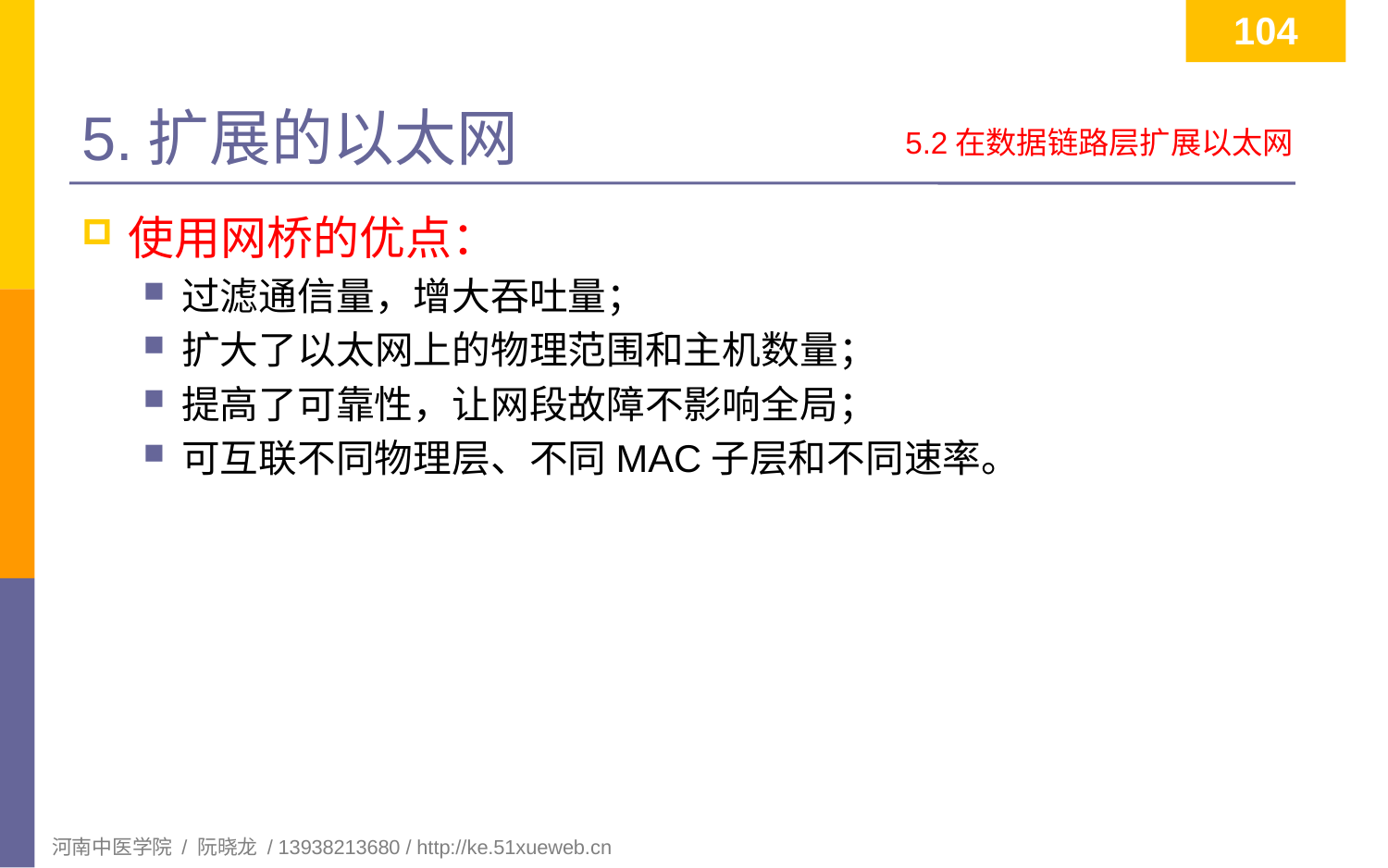

104
# 5.扩展的以太网
5.2在数据链路层扩展以太网
使用网桥的优点：
过滤通信量，增大吞吐量；
扩大了以太网上的物理范围和主机数量；
提高了可靠性，让网段故障不影响全局；
可互联不同物理层、不同MAC子层和不同速率。